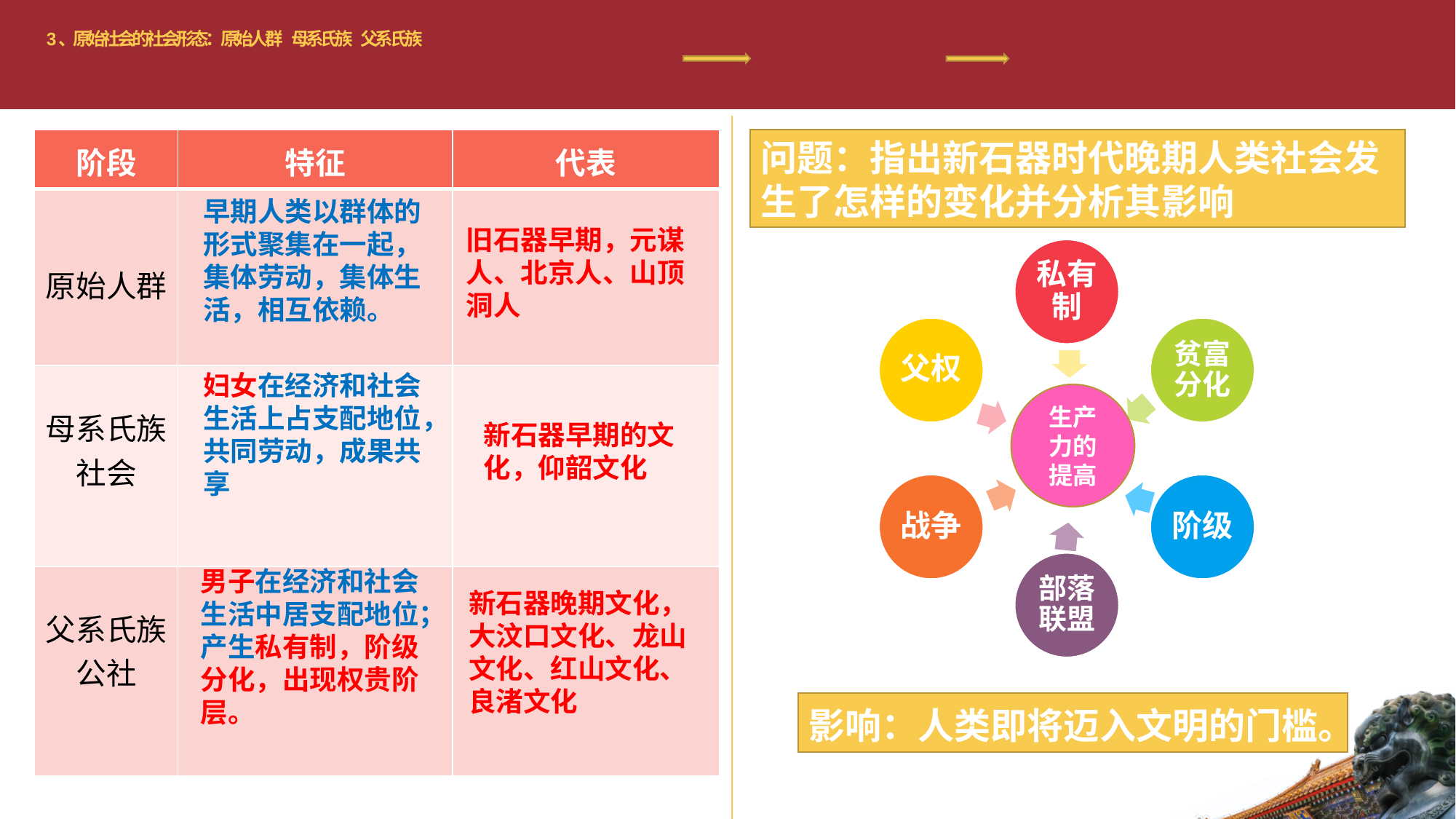

# 3、原始社会的社会形态：原始人群            母系氏族           父系氏族

| 阶段 | 特征 | 代表 |
| --- | --- | --- |
| 原始人群 |  |  |
| 母系氏族社会 |  |  |
| 父系氏族公社 |  |  |
问题：指出新石器时代晚期人类社会发生了怎样的变化并分析其影响
早期人类以群体的形式聚集在一起，集体劳动，集体生活，相互依赖。
旧石器早期，元谋人、北京人、山顶洞人
私有制
父权
贫富分化

妇女在经济和社会生活上占支配地位，共同劳动，成果共享

生产力的提高

新石器早期的文化，仰韶文化
战争
阶级

部落联盟
男子在经济和社会生活中居支配地位；产生私有制，阶级分化，出现权贵阶层。
新石器晚期文化，大汶口文化、龙山文化、红山文化、良渚文化
影响：人类即将迈入文明的门槛。